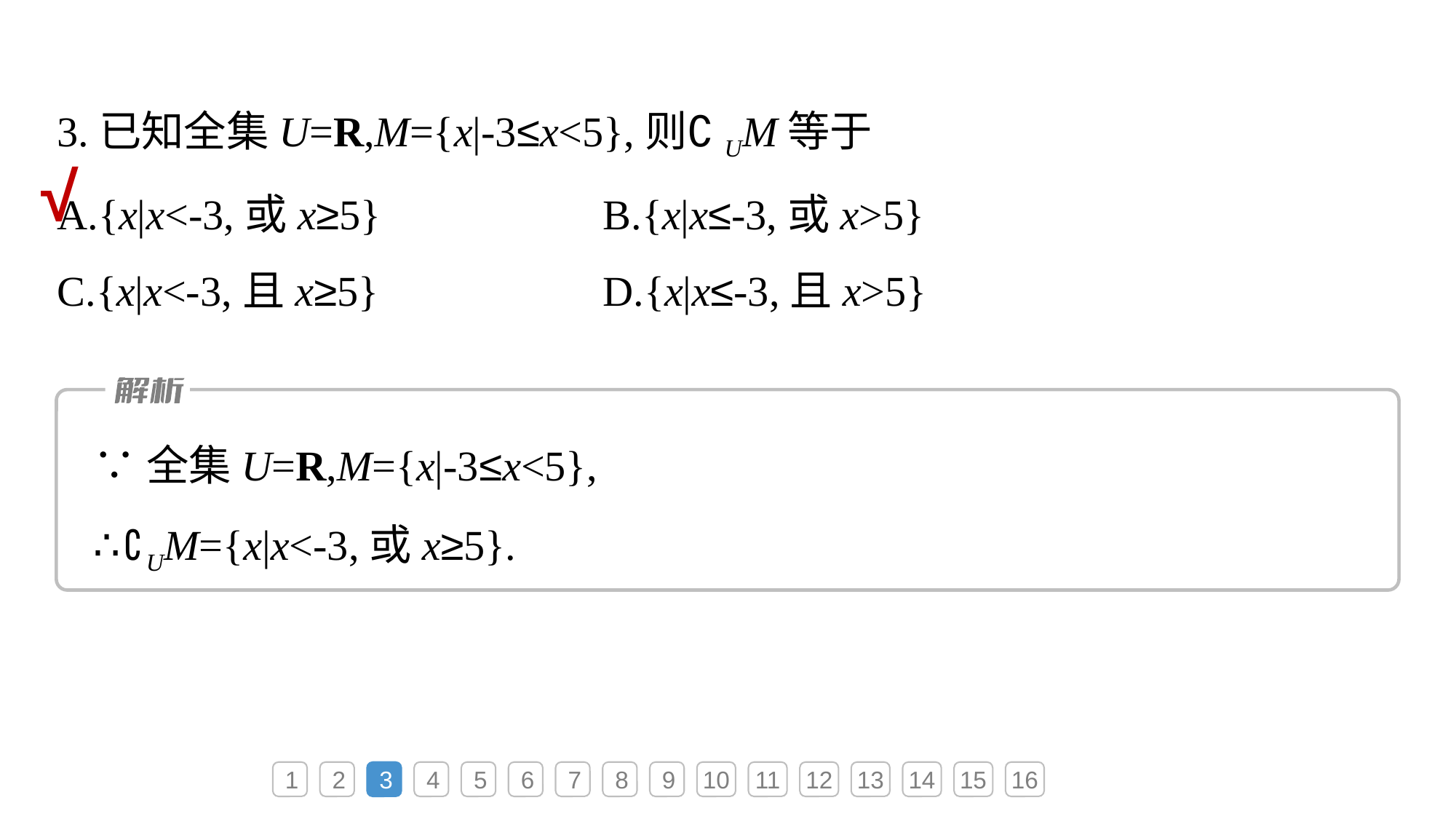

3.已知全集U=R,M={x|-3≤x<5},则∁UM等于
A.{x|x<-3,或x≥5}			B.{x|x≤-3,或x>5}
C.{x|x<-3,且x≥5}			D.{x|x≤-3,且x>5}
√

∵全集U=R,M={x|-3≤x<5},
∴∁UM={x|x<-3,或x≥5}.
1
2
3
4
5
6
7
8
9
10
11
12
13
14
15
16